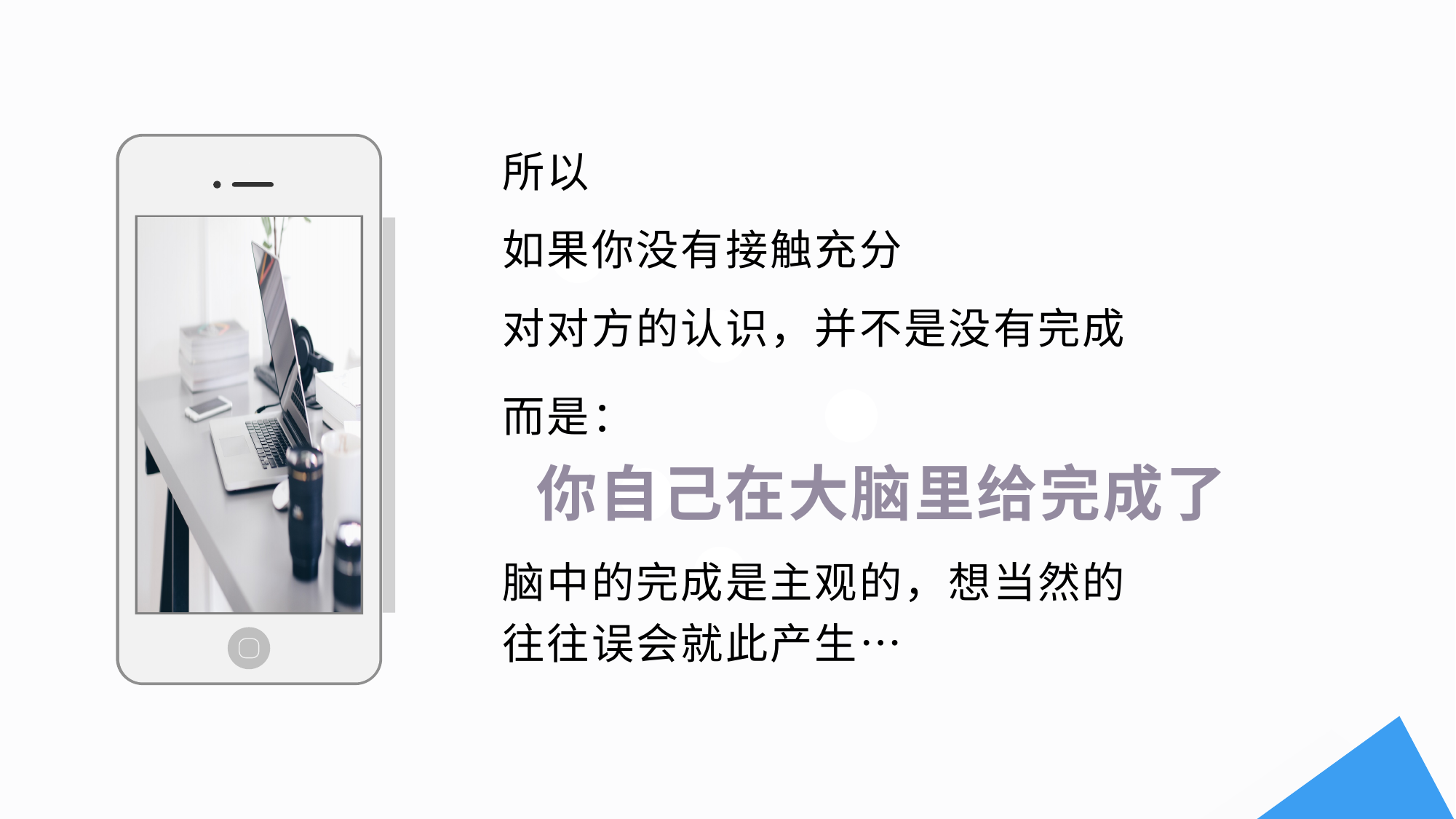

所以

如果你没有接触充分

标题文本预设

对对方的认识，并不是没有完成

标题文本预设

标题文本预设
而是：
你自己在大脑里给完成了

标题文本预设

脑中的完成是主观的，想当然的
往往误会就此产生…